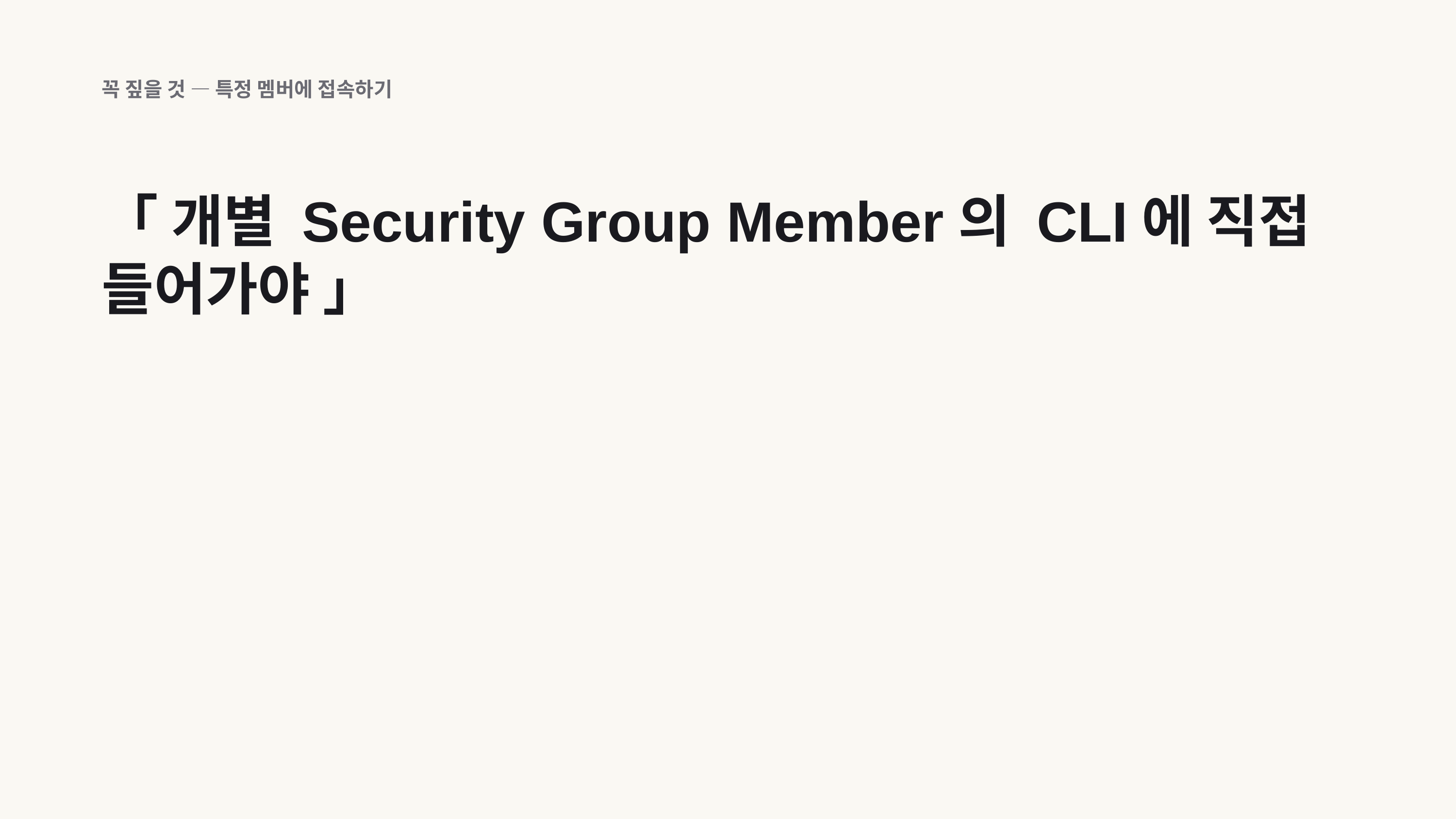

꼭 짚을 것 — 특정 멤버에 접속하기
「 개별 Security Group Member의 CLI에 직접 들어가야 」